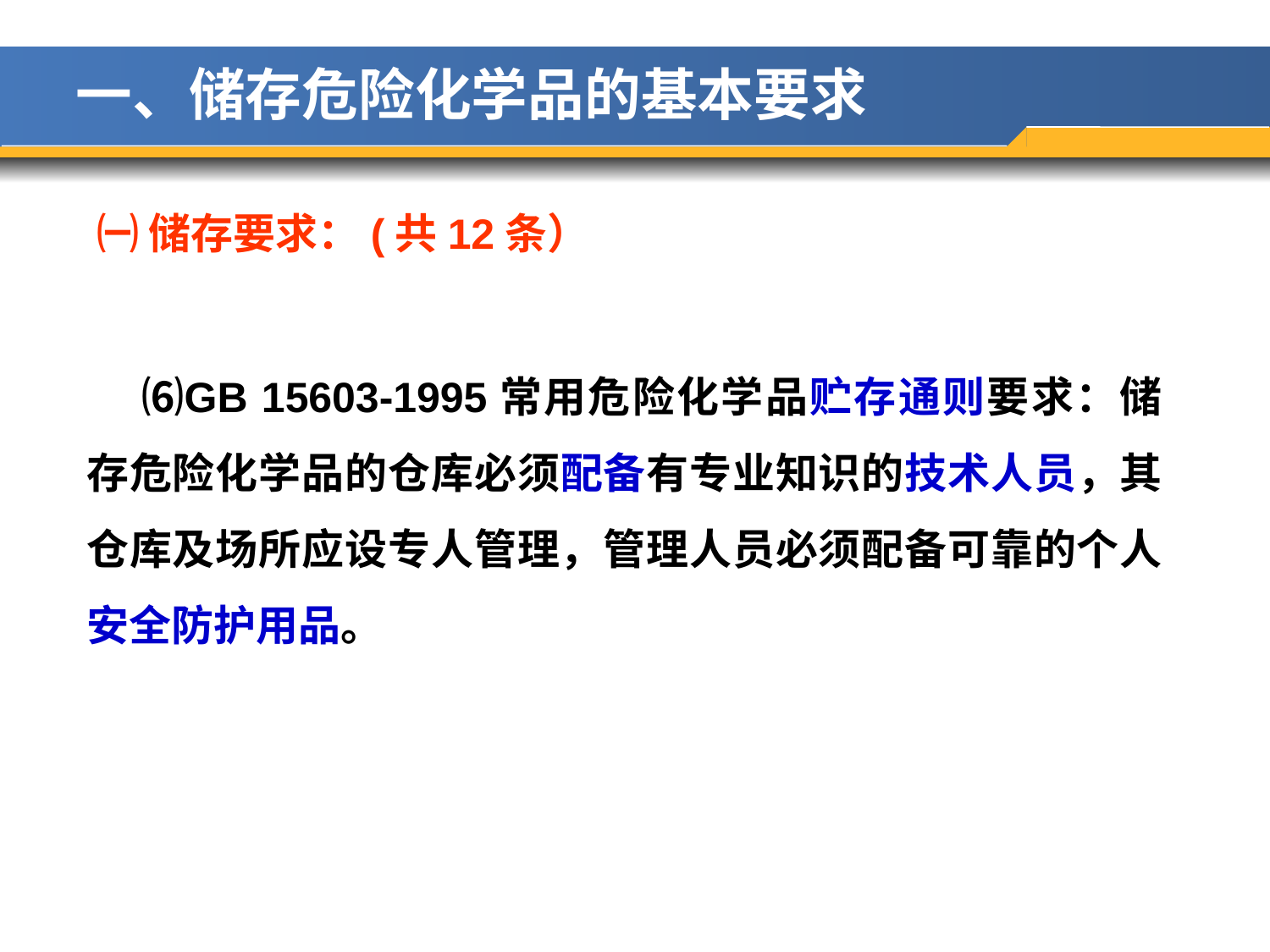

一、储存危险化学品的基本要求

㈠ 储存要求：(共12条）
    ⑹GB 15603-1995常用危险化学品贮存通则要求：储存危险化学品的仓库必须配备有专业知识的技术人员，其仓库及场所应设专人管理，管理人员必须配备可靠的个人安全防护用品。